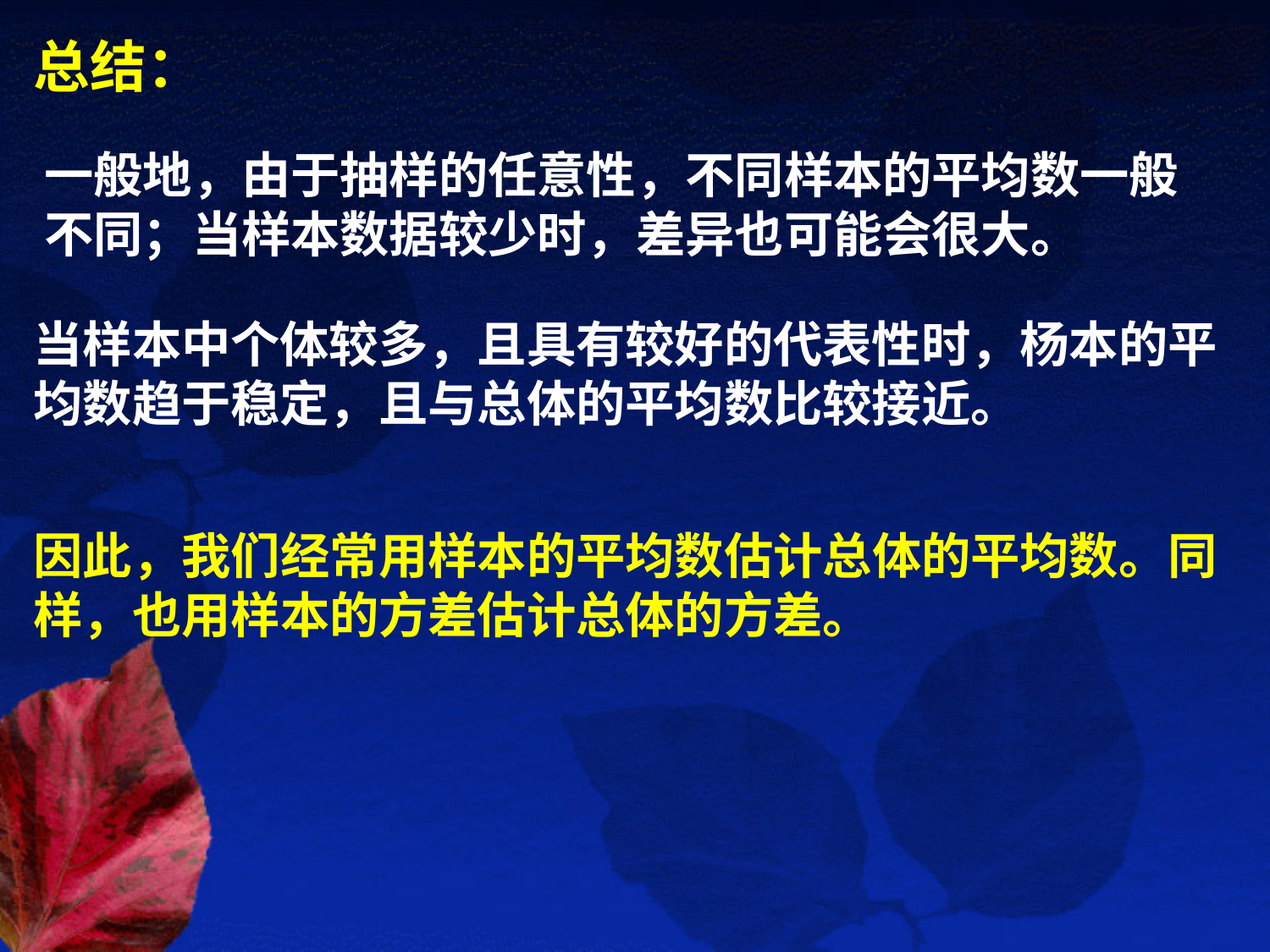

总结：
一般地，由于抽样的任意性，不同样本的平均数一般不同；当样本数据较少时，差异也可能会很大。
当样本中个体较多，且具有较好的代表性时，杨本的平均数趋于稳定，且与总体的平均数比较接近。
因此，我们经常用样本的平均数估计总体的平均数。同样，也用样本的方差估计总体的方差。